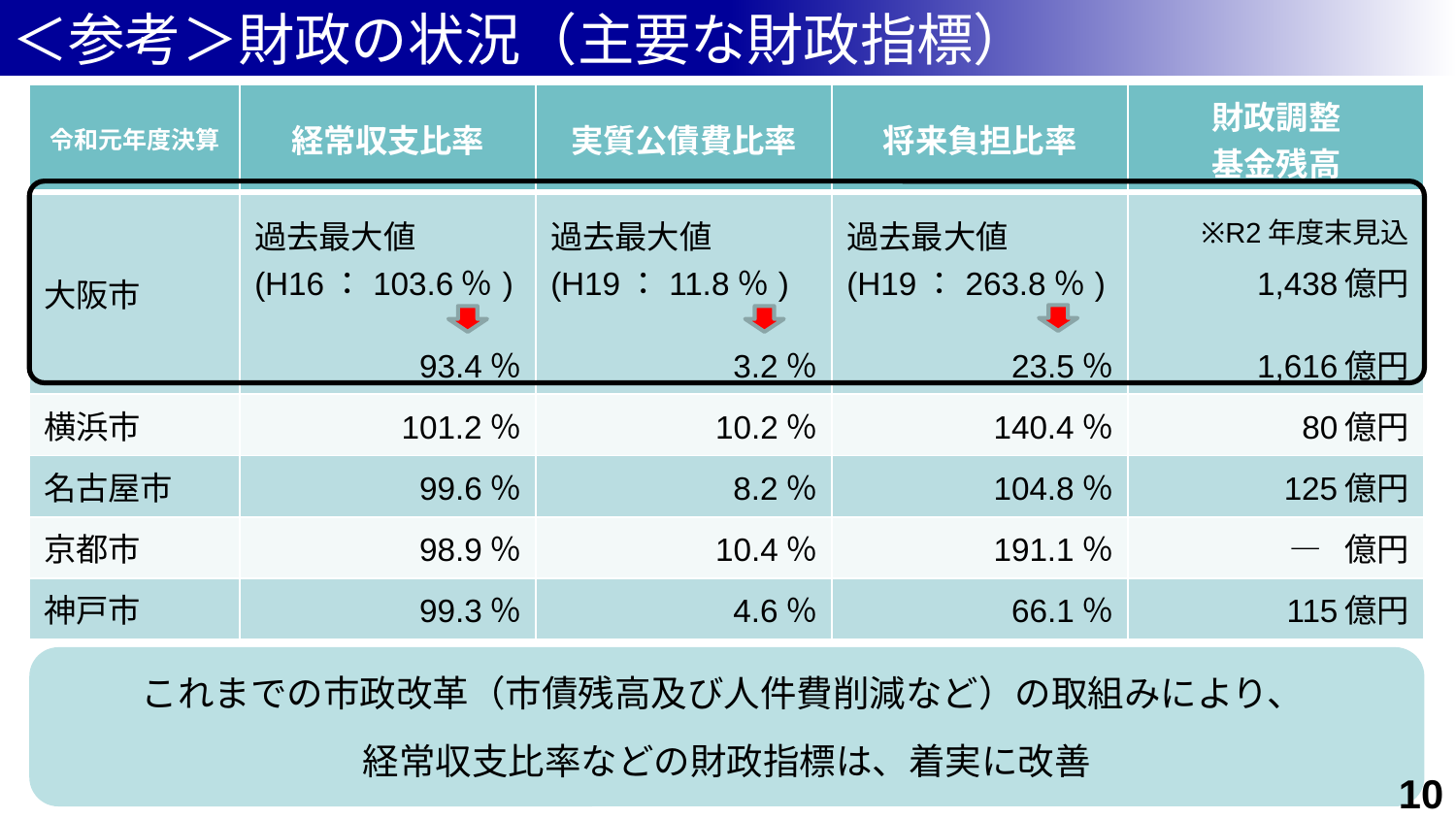

＜参考＞財政の状況（主要な財政指標）
| 令和元年度決算 | 経常収支比率 | 実質公債費比率 | 将来負担比率 | 財政調整 基金残高 |
| --- | --- | --- | --- | --- |
| 大阪市 | 過去最大値 (H16：103.6％) 93.4％ | 過去最大値 (H19：11.8％) 3.2％ | 過去最大値 (H19：263.8％) 23.5％ | ※R2年度末見込 1,438億円 1,616億円 |
| 横浜市 | 101.2％ | 10.2％ | 140.4％ | 80億円 |
| 名古屋市 | 99.6％ | 8.2％ | 104.8％ | 125億円 |
| 京都市 | 98.9％ | 10.4％ | 191.1％ | ― 億円 |
| 神戸市 | 99.3％ | 4.6％ | 66.1％ | 115億円 |

これまでの市政改革（市債残高及び人件費削減など）の取組みにより、
経常収支比率などの財政指標は、着実に改善
10